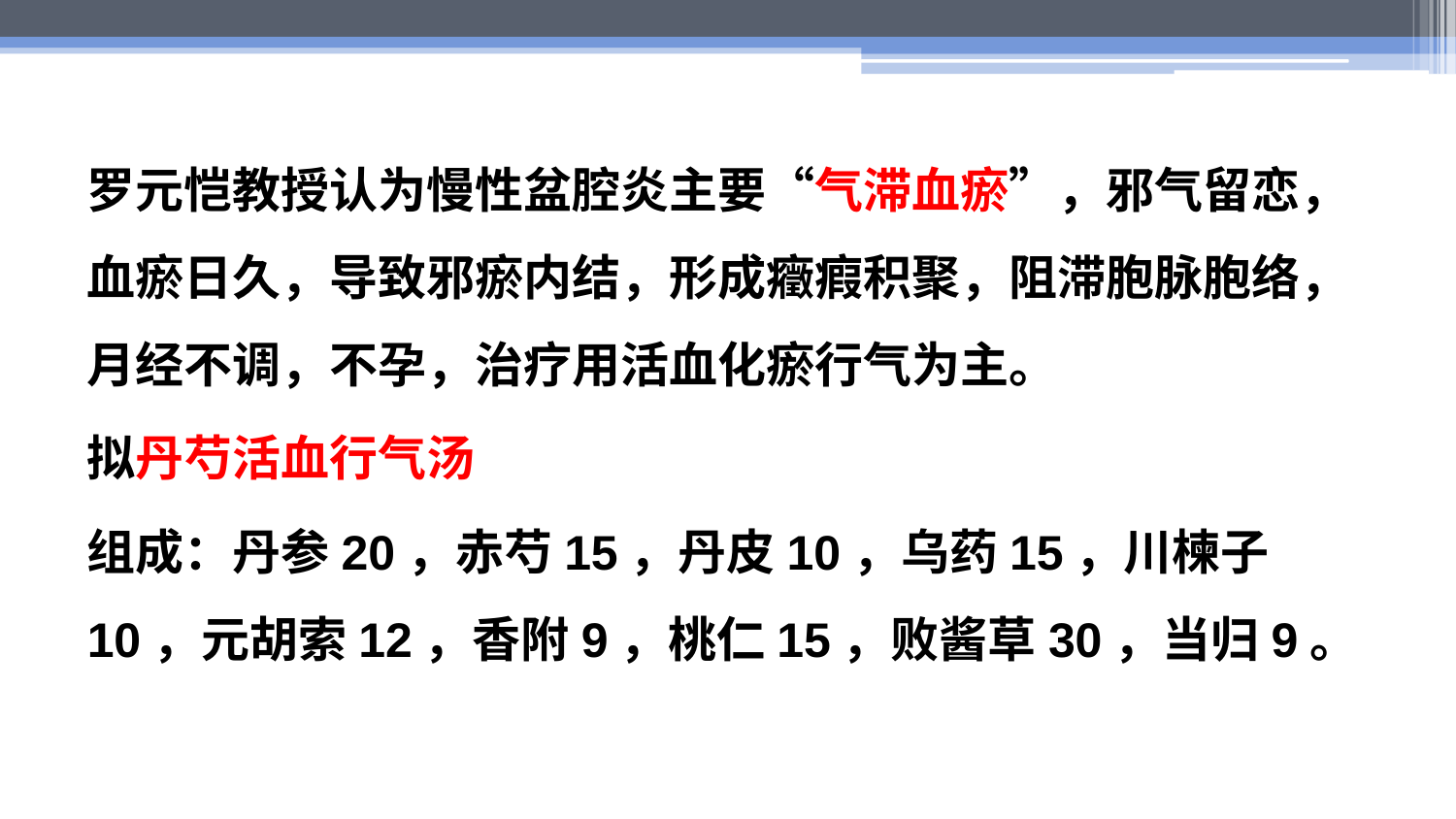

罗元恺教授认为慢性盆腔炎主要“气滞血瘀”，邪气留恋，血瘀日久，导致邪瘀内结，形成癥瘕积聚，阻滞胞脉胞络，月经不调，不孕，治疗用活血化瘀行气为主。
拟丹芍活血行气汤
组成：丹参20，赤芍15，丹皮10，乌药15，川楝子10，元胡索12，香附9，桃仁15，败酱草30，当归9。